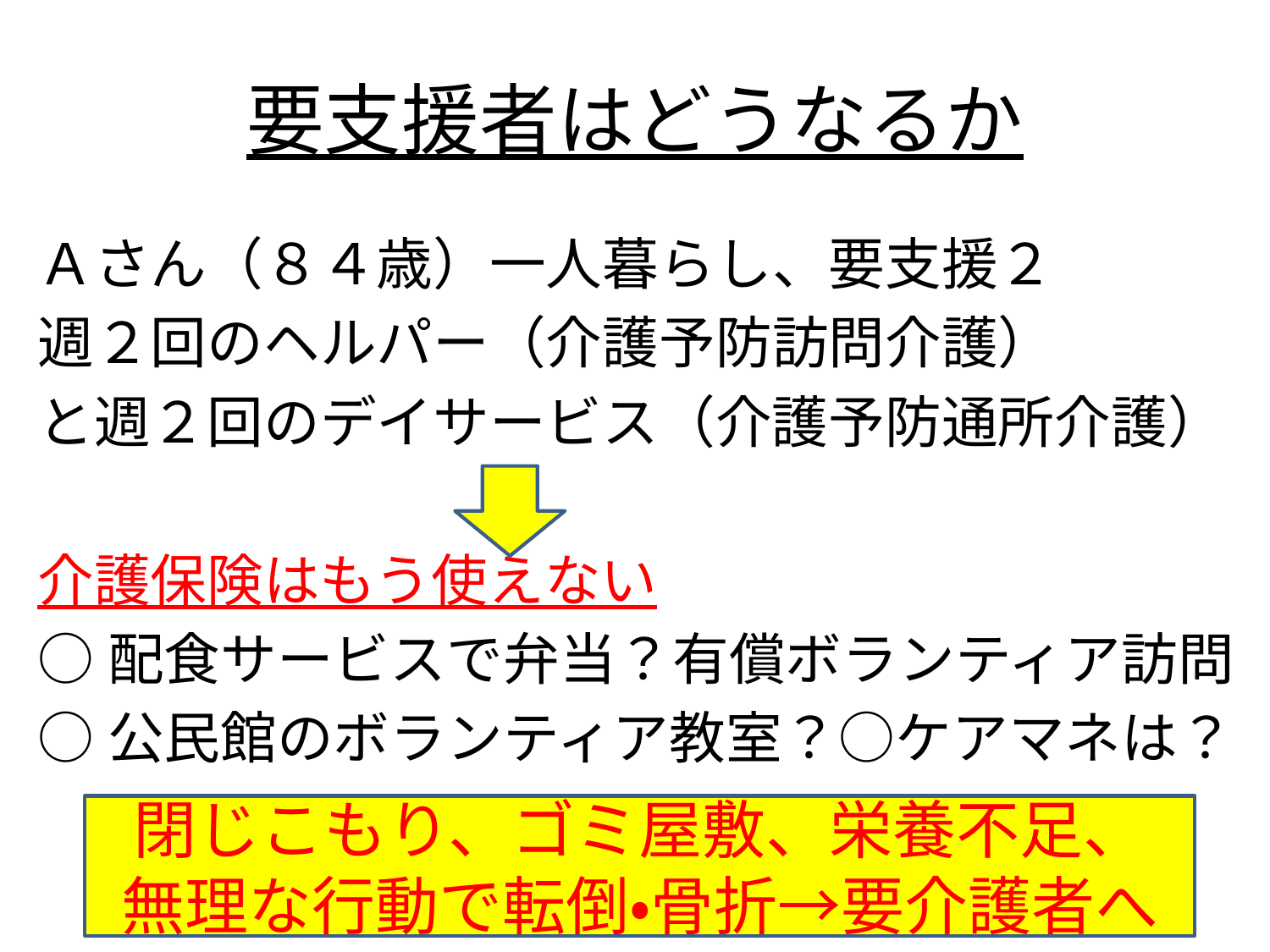

# 要支援者はどうなるか
Ａさん（８４歳）一人暮らし、要支援２
週２回のヘルパー（介護予防訪問介護）
と週２回のデイサービス（介護予防通所介護）

介護保険はもう使えない
○配食サービスで弁当？有償ボランティア訪問
○公民館のボランティア教室？○ケアマネは？

閉じこもり、ゴミ屋敷、栄養不足、
無理な行動で転倒・骨折→要介護者へ